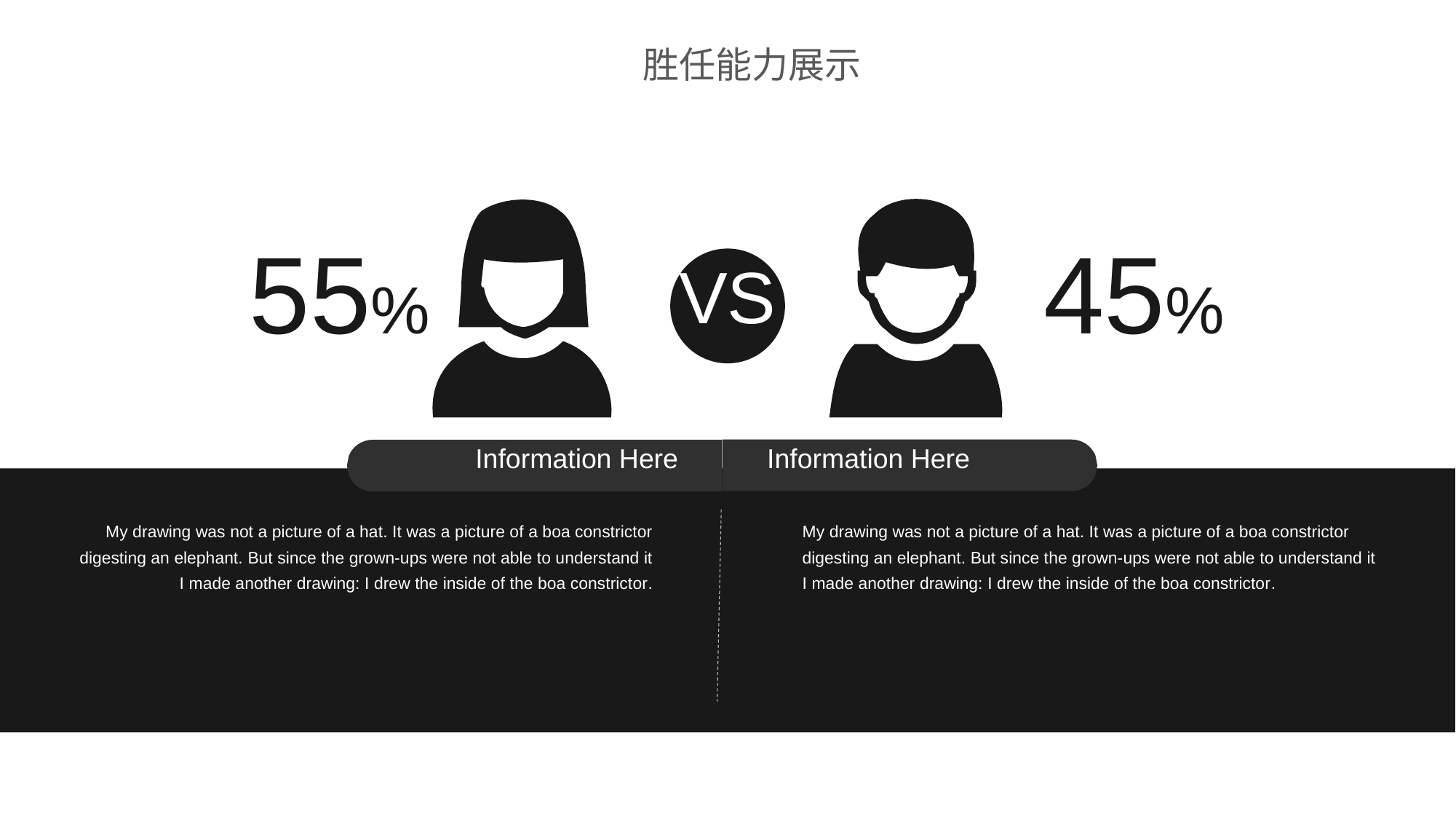

胜任能力展示

55%

45%
VS

Information Here

Information Here

My drawing was not a picture of a hat. It was a picture of a boa constrictor digesting an elephant. But since the grown-ups were not able to understand it
I made another drawing: I drew the inside of the boa constrictor.
My drawing was not a picture of a hat. It was a picture of a boa constrictor digesting an elephant. But since the grown-ups were not able to understand it
I made another drawing: I drew the inside of the boa constrictor.